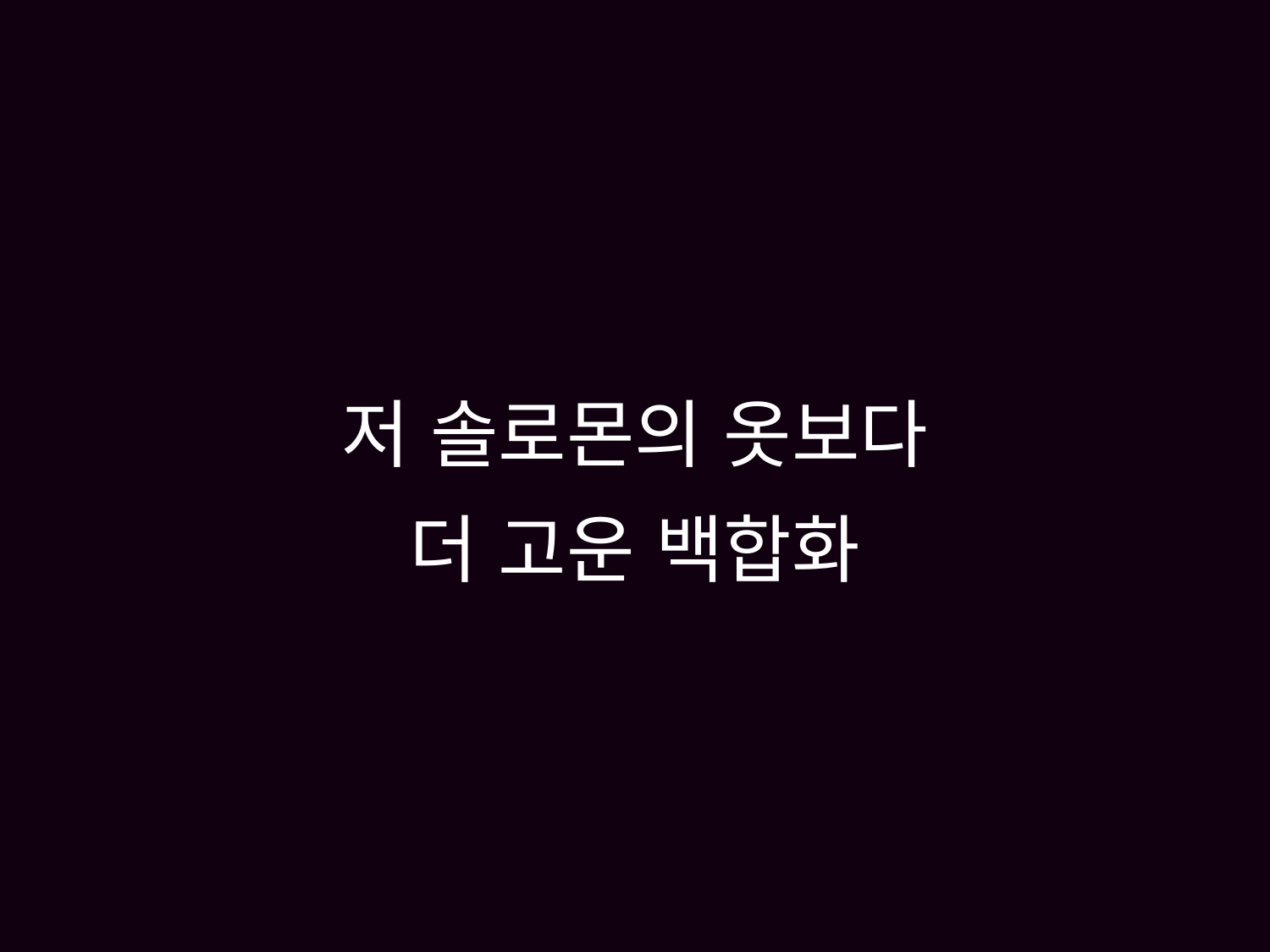

# 저 솔로몬의 옷보다 더 고운 백합화